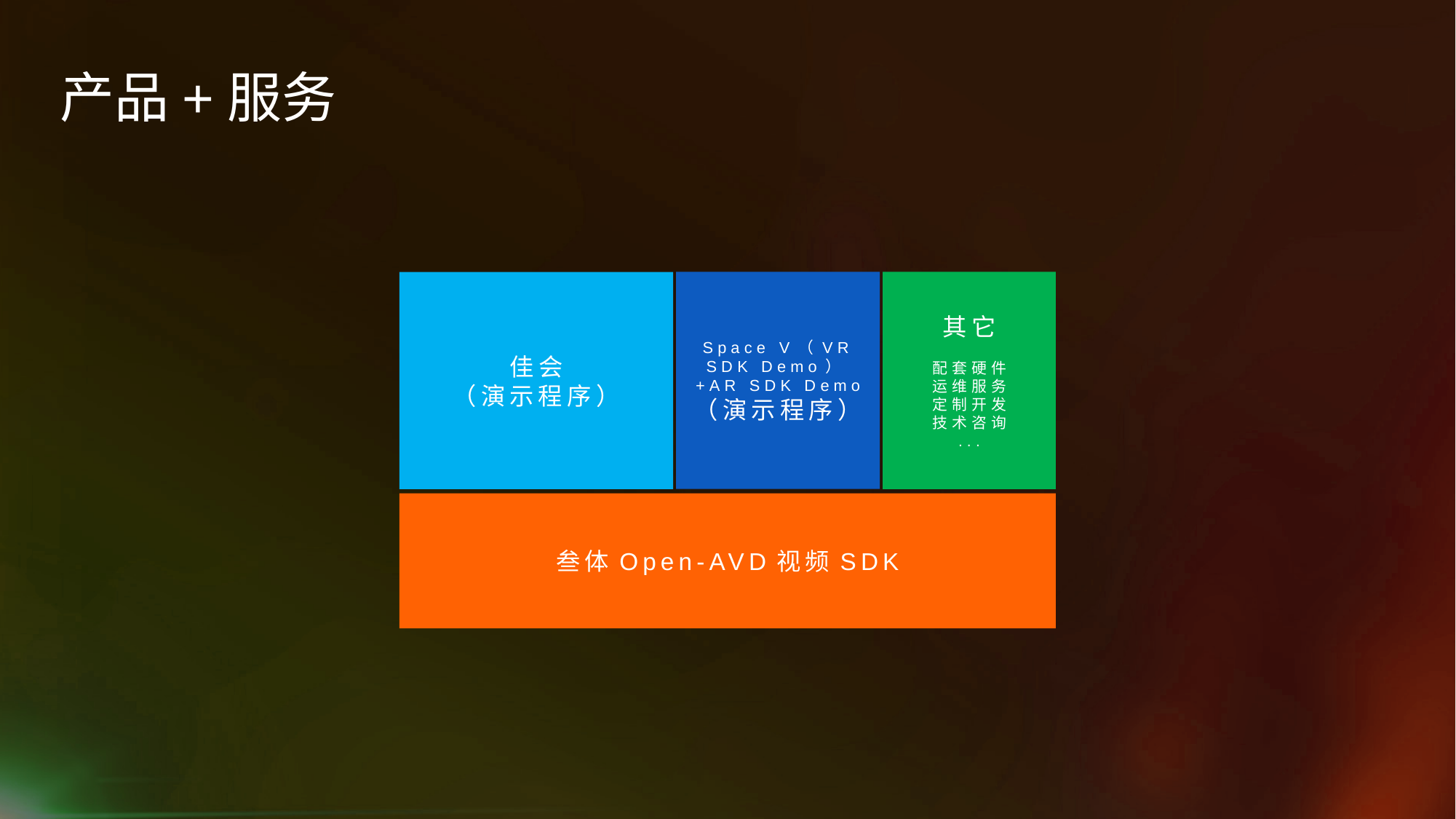

产品+服务
Space V（VR SDK Demo）+AR SDK Demo
（演示程序）
其它

配套硬件
运维服务
定制开发
技术咨询
...
佳会
（演示程序）
叁体Open-AVD视频SDK